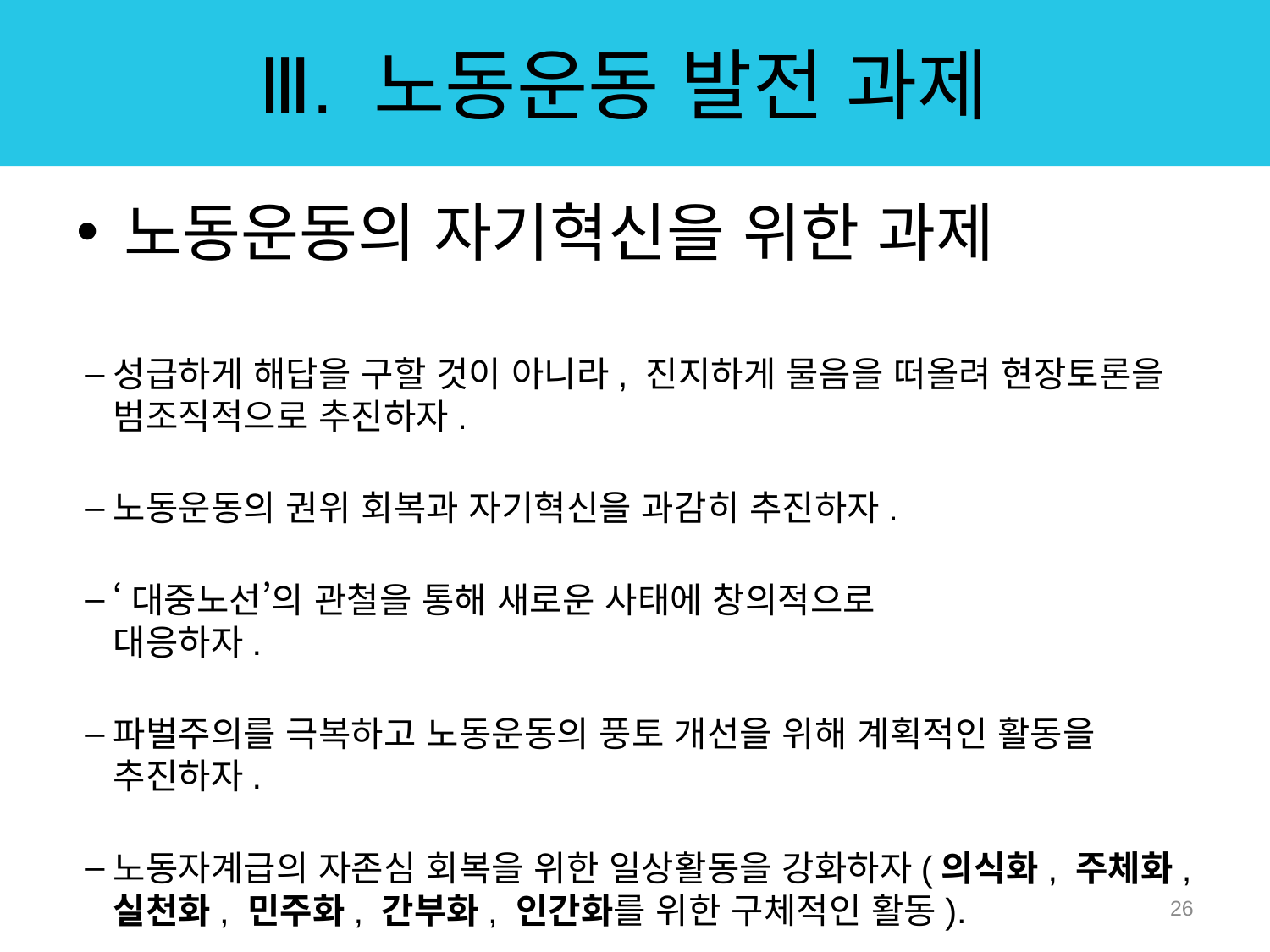

# Ⅲ. 노동운동 발전 과제
노동운동의 자기혁신을 위한 과제
성급하게 해답을 구할 것이 아니라, 진지하게 물음을 떠올려 현장토론을 범조직적으로 추진하자.
노동운동의 권위 회복과 자기혁신을 과감히 추진하자.
‘대중노선’의 관철을 통해 새로운 사태에 창의적으로
대응하자.
파벌주의를 극복하고 노동운동의 풍토 개선을 위해 계획적인 활동을 추진하자.
노동자계급의 자존심 회복을 위한 일상활동을 강화하자(의식화, 주체화, 실천화, 민주화, 간부화, 인간화를 위한 구체적인 활동).

26